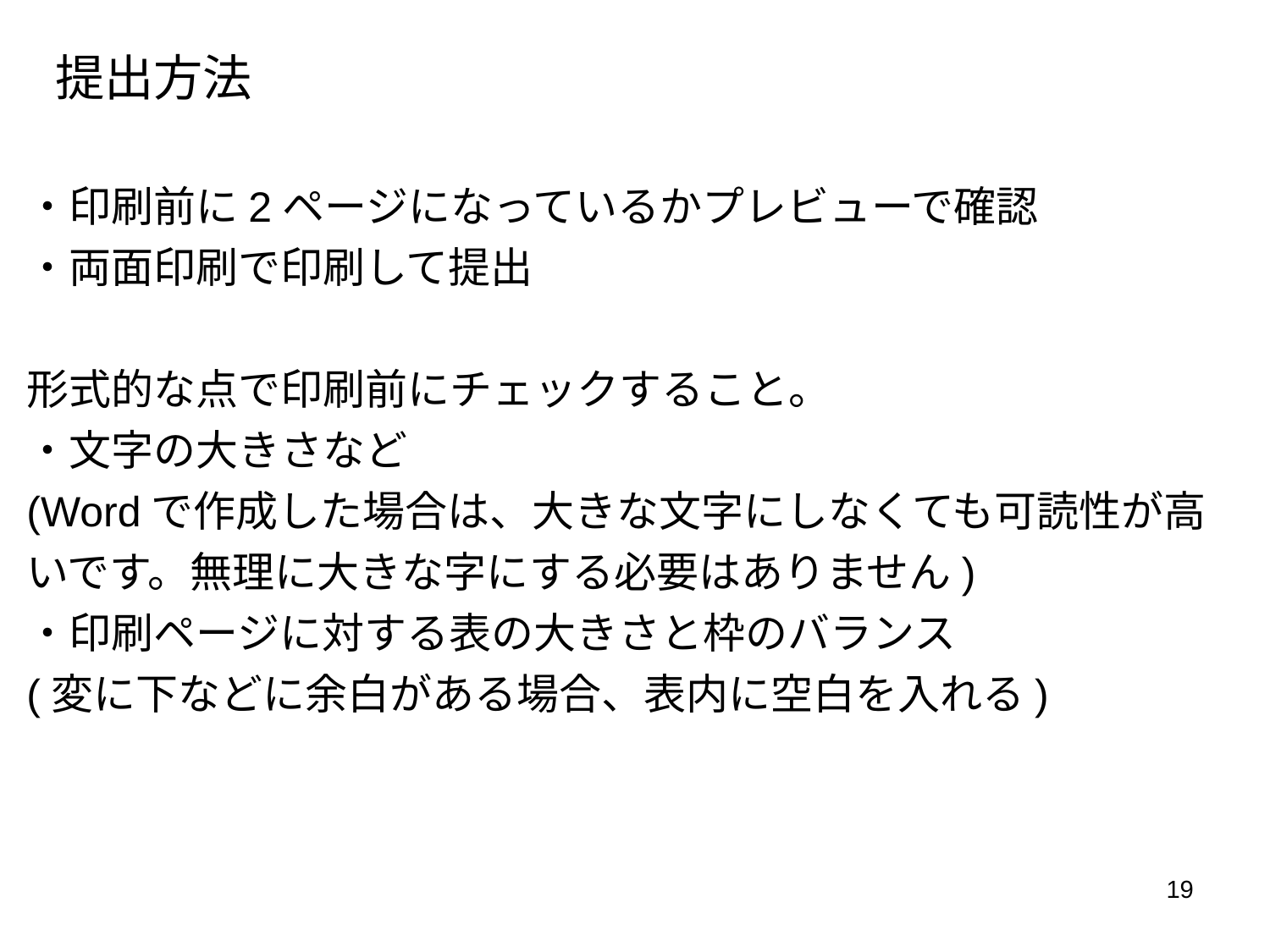

# 提出方法

・印刷前に2ページになっているかプレビューで確認
・両面印刷で印刷して提出

形式的な点で印刷前にチェックすること。
・文字の大きさなど
(Wordで作成した場合は、大きな文字にしなくても可読性が高いです。無理に大きな字にする必要はありません)
・印刷ページに対する表の大きさと枠のバランス
(変に下などに余白がある場合、表内に空白を入れる)

19